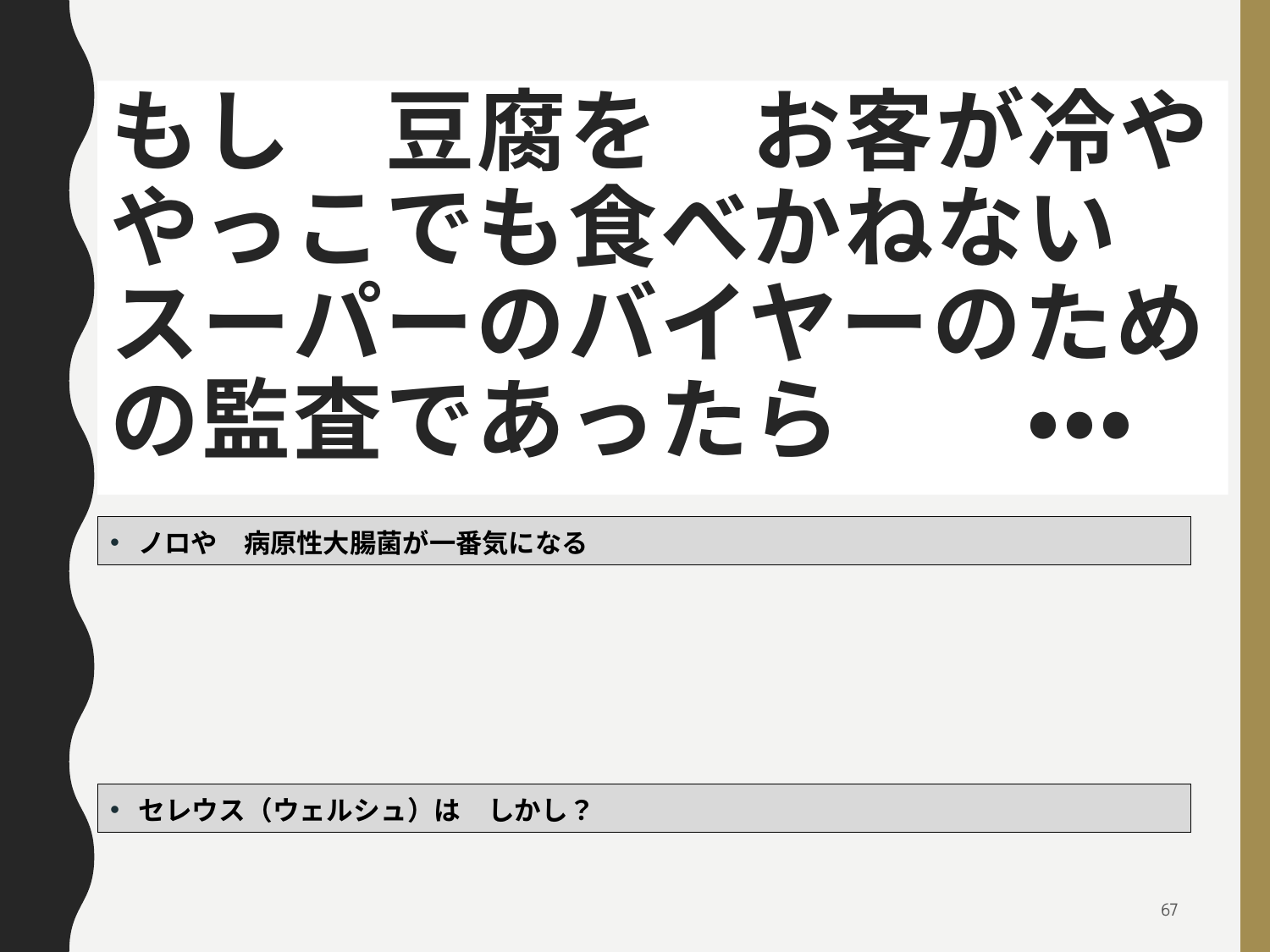

# もし　豆腐を　お客が冷ややっこでも食べかねないスーパーのバイヤーのための監査であったら　　・・・
ノロや　病原性大腸菌が一番気になる

セレウス（ウェルシュ）は　しかし？

67